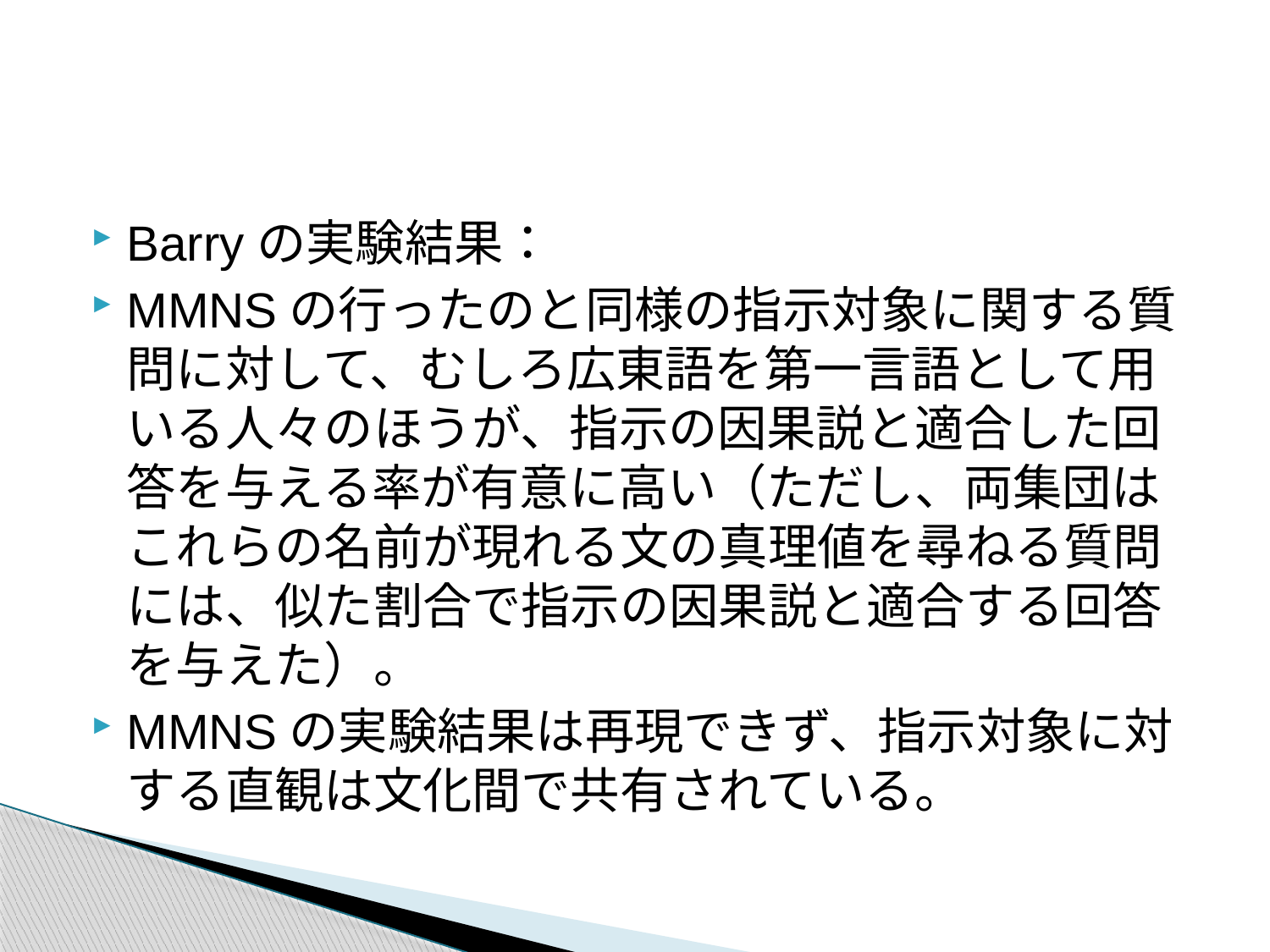

#
Barryの実験結果：
MMNSの行ったのと同様の指示対象に関する質問に対して、むしろ広東語を第一言語として用いる人々のほうが、指示の因果説と適合した回答を与える率が有意に高い（ただし、両集団はこれらの名前が現れる文の真理値を尋ねる質問には、似た割合で指示の因果説と適合する回答を与えた）。
MMNSの実験結果は再現できず、指示対象に対する直観は文化間で共有されている。